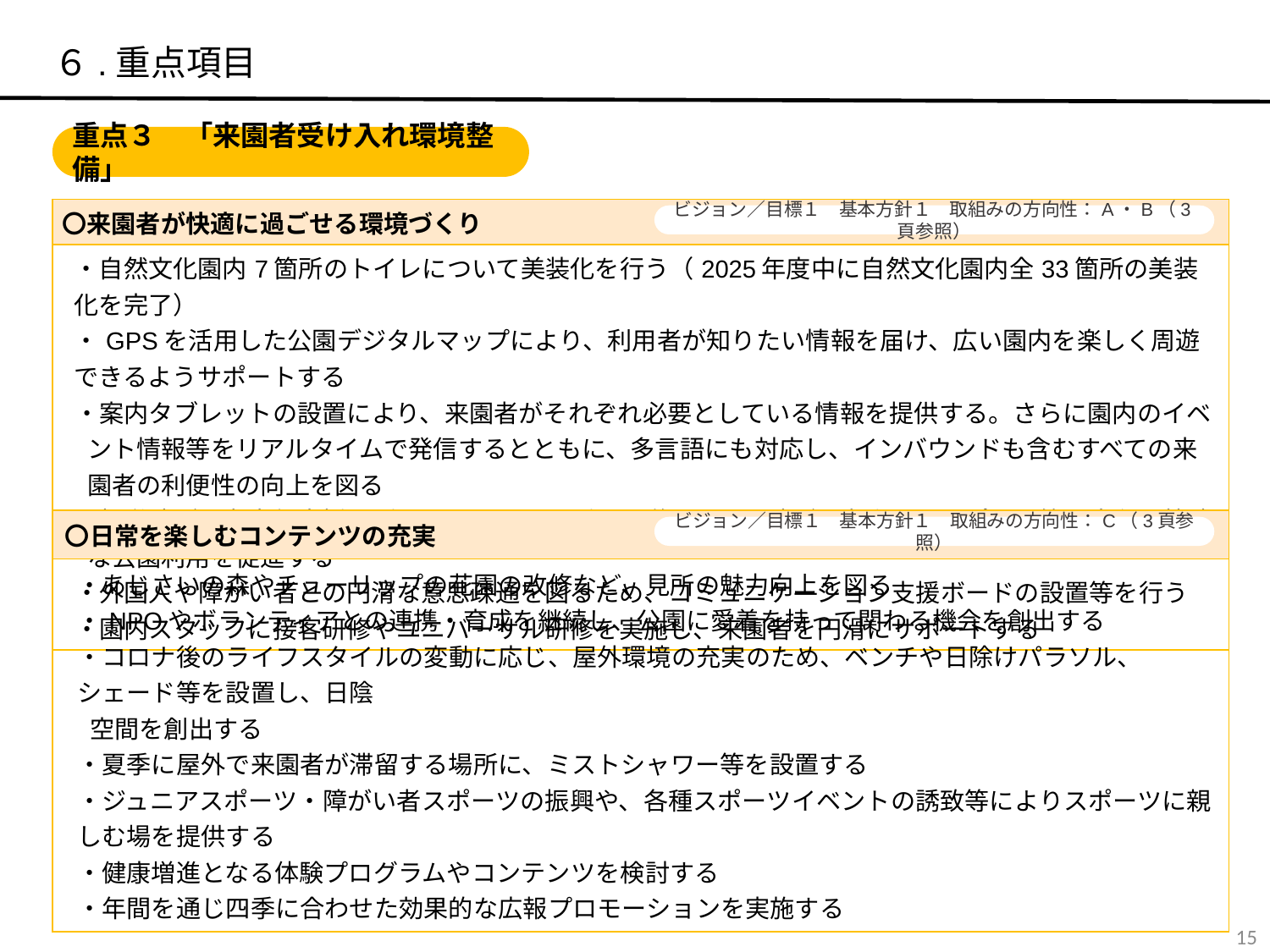

６.重点項目
重点３　「来園者受け入れ環境整備」
| 〇来園者が快適に過ごせる環境づくり |
| --- |
| ・自然文化園内7箇所のトイレについて美装化を行う（2025年度中に自然文化園内全33箇所の美装化を完了） ・GPSを活用した公園デジタルマップにより、利用者が知りたい情報を届け、広い園内を楽しく周遊できるようサポートする ・案内タブレットの設置により、来園者がそれぞれ必要としている情報を提供する。さらに園内のイベント情報等をリアルタイムで発信するとともに、多言語にも対応し、インバウンドも含むすべての来園者の利便性の向上を図る ・視覚障がい者歩行支援アプリやミライロアプリの導入による障がい者利用のサポート等、安心、快適な公園利用を促進する ・外国人や障がい者との円滑な意思疎通を図るため、コミュニケーション支援ボードの設置等を行う ・園内スタッフに接客研修やユニバーサル研修を実施し、来園者を円滑にサポートする |
ビジョン／目標１　基本方針１　取組みの方向性：A・B（3頁参照）
| 〇日常を楽しむコンテンツの充実 |
| --- |
| ・あじさいの森やチューリップの花園の改修など、見所の魅力向上を図る ・NPOやボランティアとの連携・育成を継続し、公園に愛着を持って関わる機会を創出する ・コロナ後のライフスタイルの変動に応じ、屋外環境の充実のため、ベンチや日除けパラソル、シェード等を設置し、日陰 空間を創出する ・夏季に屋外で来園者が滞留する場所に、ミストシャワー等を設置する ・ジュニアスポーツ・障がい者スポーツの振興や、各種スポーツイベントの誘致等によりスポーツに親しむ場を提供する ・健康増進となる体験プログラムやコンテンツを検討する ・年間を通じ四季に合わせた効果的な広報プロモーションを実施する |
ビジョン／目標１　基本方針１　取組みの方向性：C（3頁参照）
15